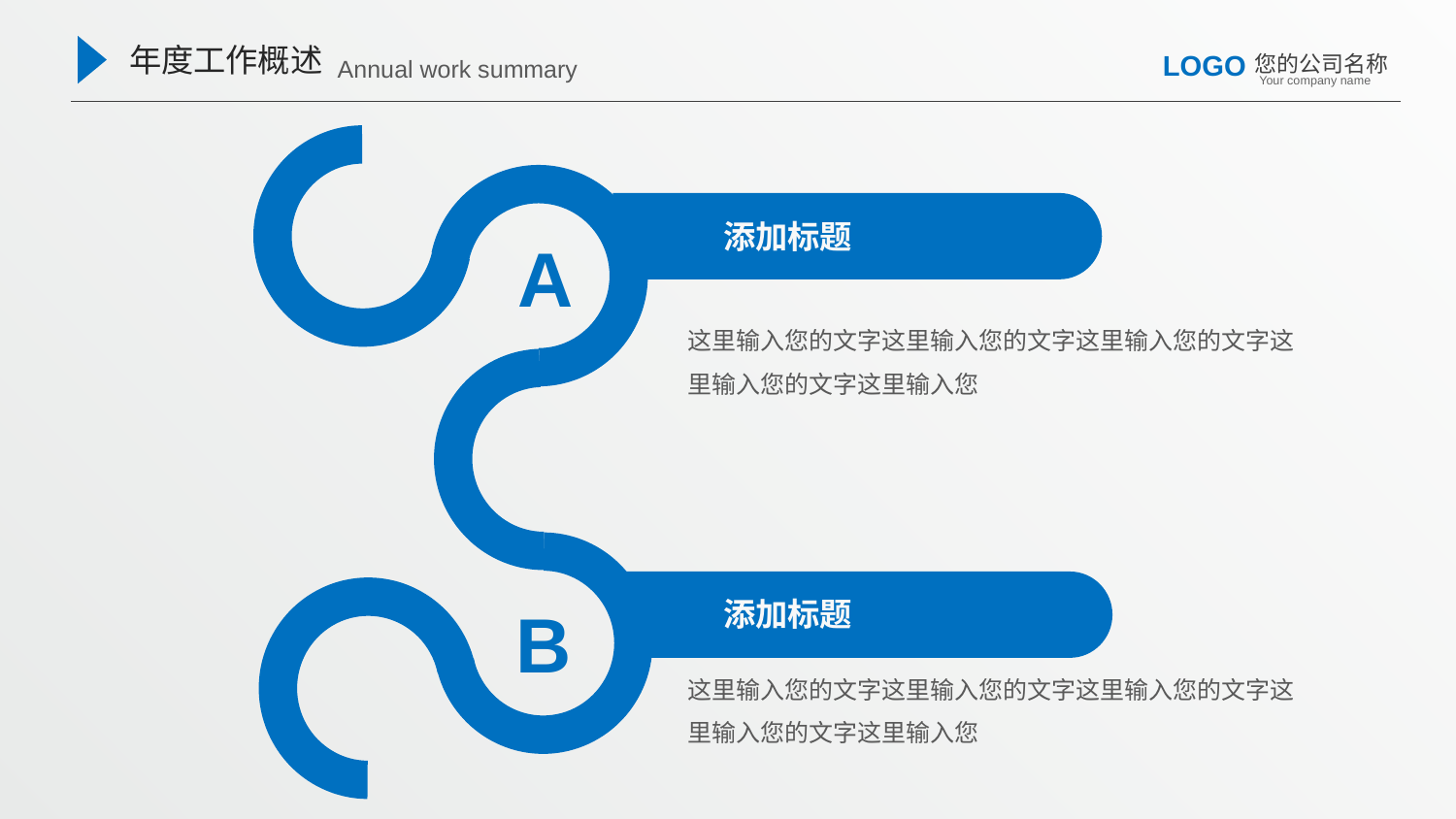

年度工作概述
Annual work summary
LOGO
您的公司名称
Your company name

添加标题
A
这里输入您的文字这里输入您的文字这里输入您的文字这里输入您的文字这里输入您

添加标题
B
这里输入您的文字这里输入您的文字这里输入您的文字这里输入您的文字这里输入您